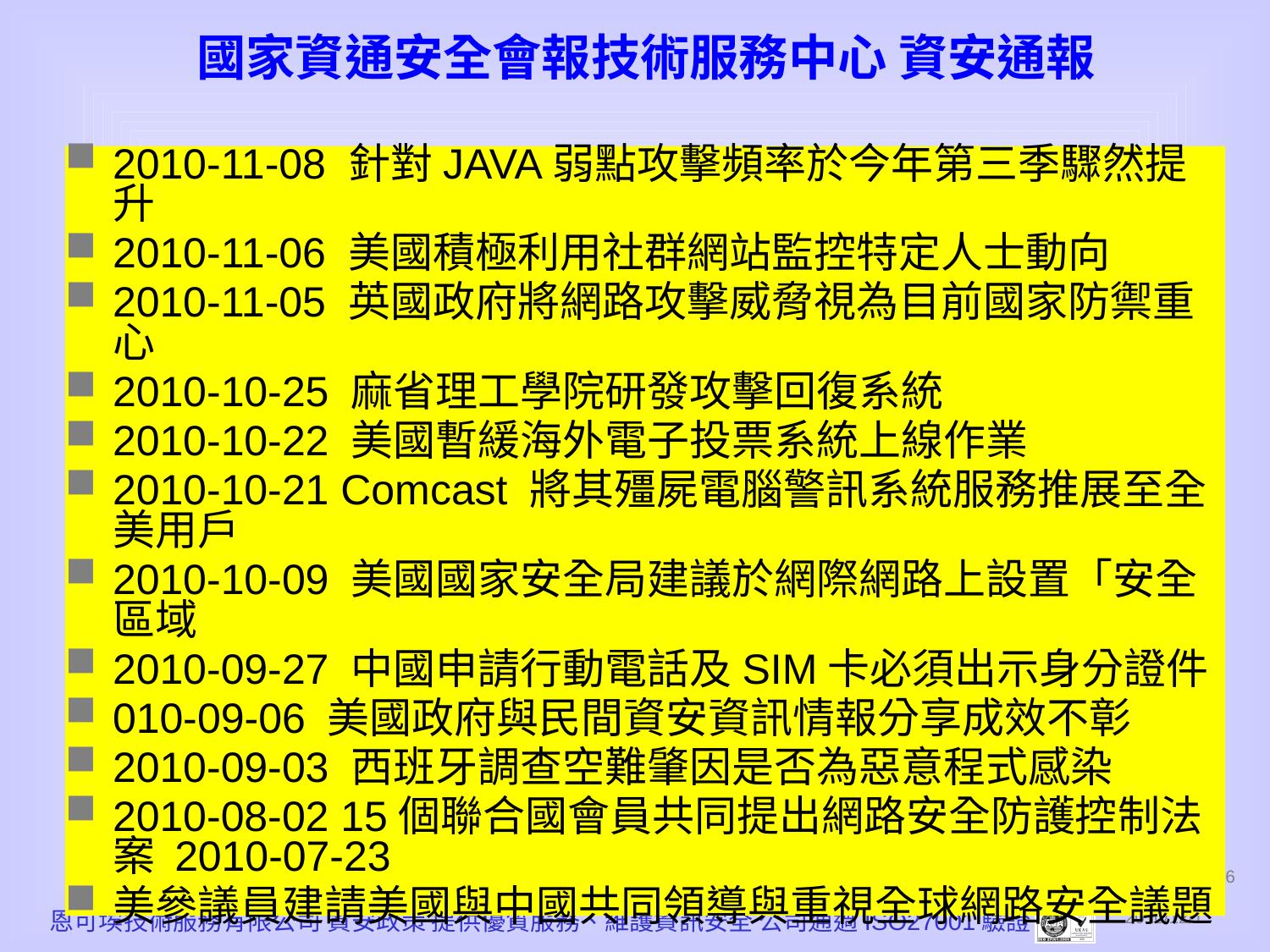

# 國家資通安全會報技術服務中心 資安通報
2010-11-08 針對JAVA弱點攻擊頻率於今年第三季驟然提升
2010-11-06 美國積極利用社群網站監控特定人士動向
2010-11-05 英國政府將網路攻擊威脅視為目前國家防禦重心
2010-10-25 麻省理工學院研發攻擊回復系統
2010-10-22 美國暫緩海外電子投票系統上線作業
2010-10-21 Comcast 將其殭屍電腦警訊系統服務推展至全美用戶
2010-10-09 美國國家安全局建議於網際網路上設置「安全區域
2010-09-27 中國申請行動電話及SIM卡必須出示身分證件
010-09-06 美國政府與民間資安資訊情報分享成效不彰
2010-09-03 西班牙調查空難肇因是否為惡意程式感染
2010-08-02 15個聯合國會員共同提出網路安全防護控制法案 2010-07-23
美參議員建請美國與中國共同領導與重視全球網路安全議題
6
恩可埃技術服務有限公司 資安政策 提供優質服務、維護資訊安全 公司通過ISO27001驗證
2010/12/1